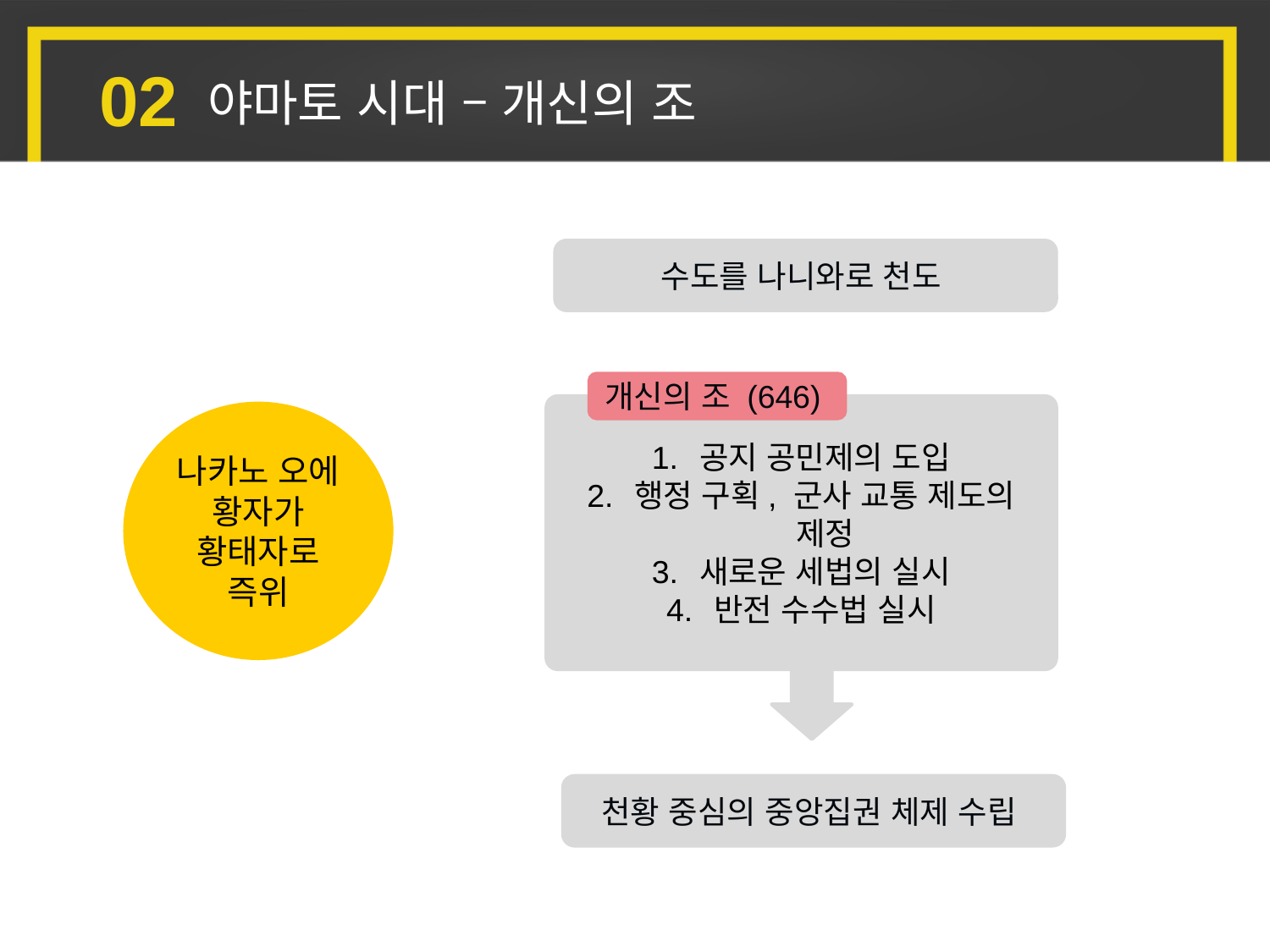

02
야마토 시대 – 개신의 조

수도를 나니와로 천도
개신의 조 (646)

공지 공민제의 도입
행정 구획, 군사 교통 제도의 제정
새로운 세법의 실시
반전 수수법 실시

나카노 오에 황자가 황태자로 즉위

천황 중심의 중앙집권 체제 수립